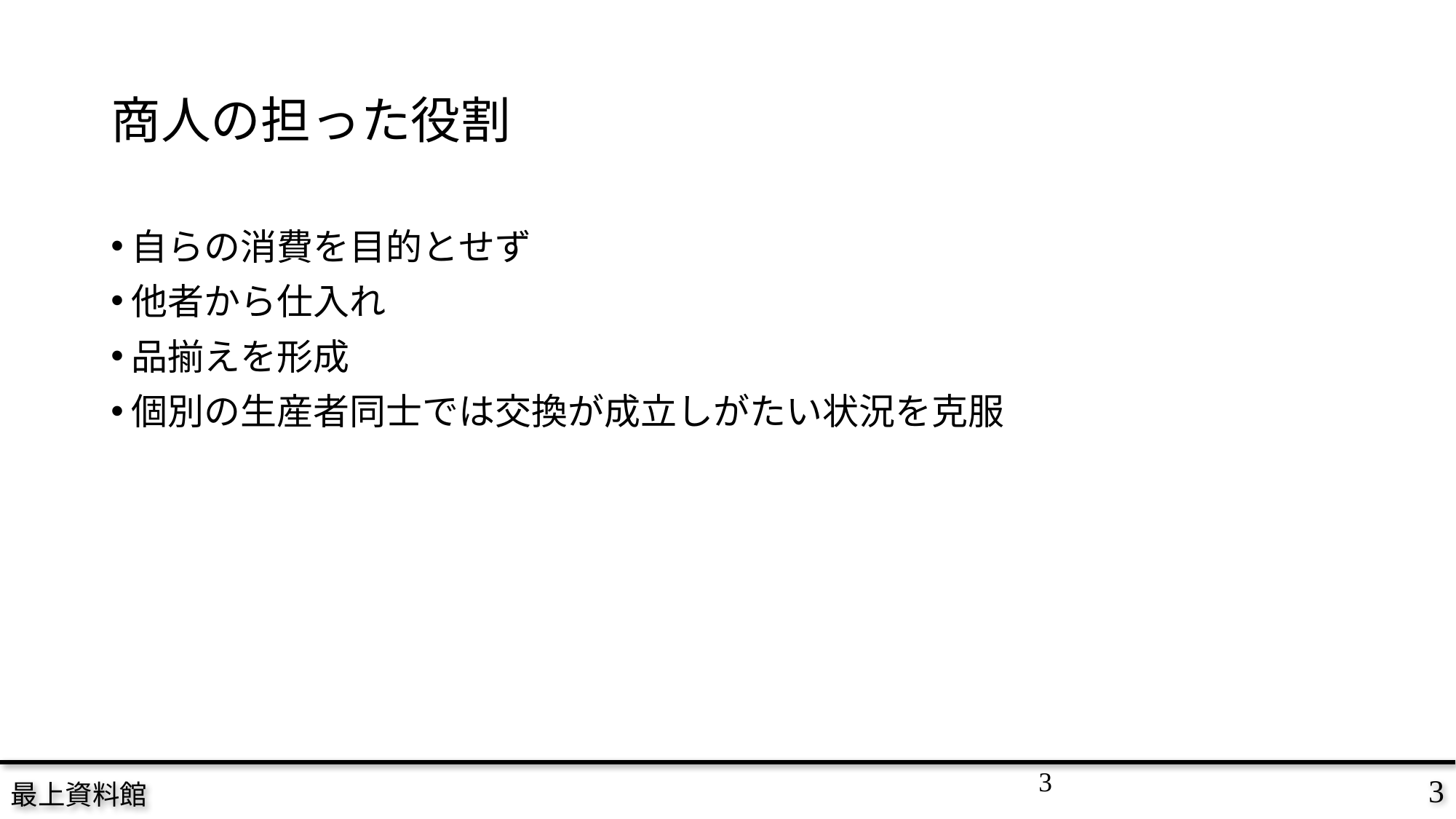

# 商人の担った役割
自らの消費を目的とせず
他者から仕入れ
品揃えを形成
個別の生産者同士では交換が成立しがたい状況を克服
3